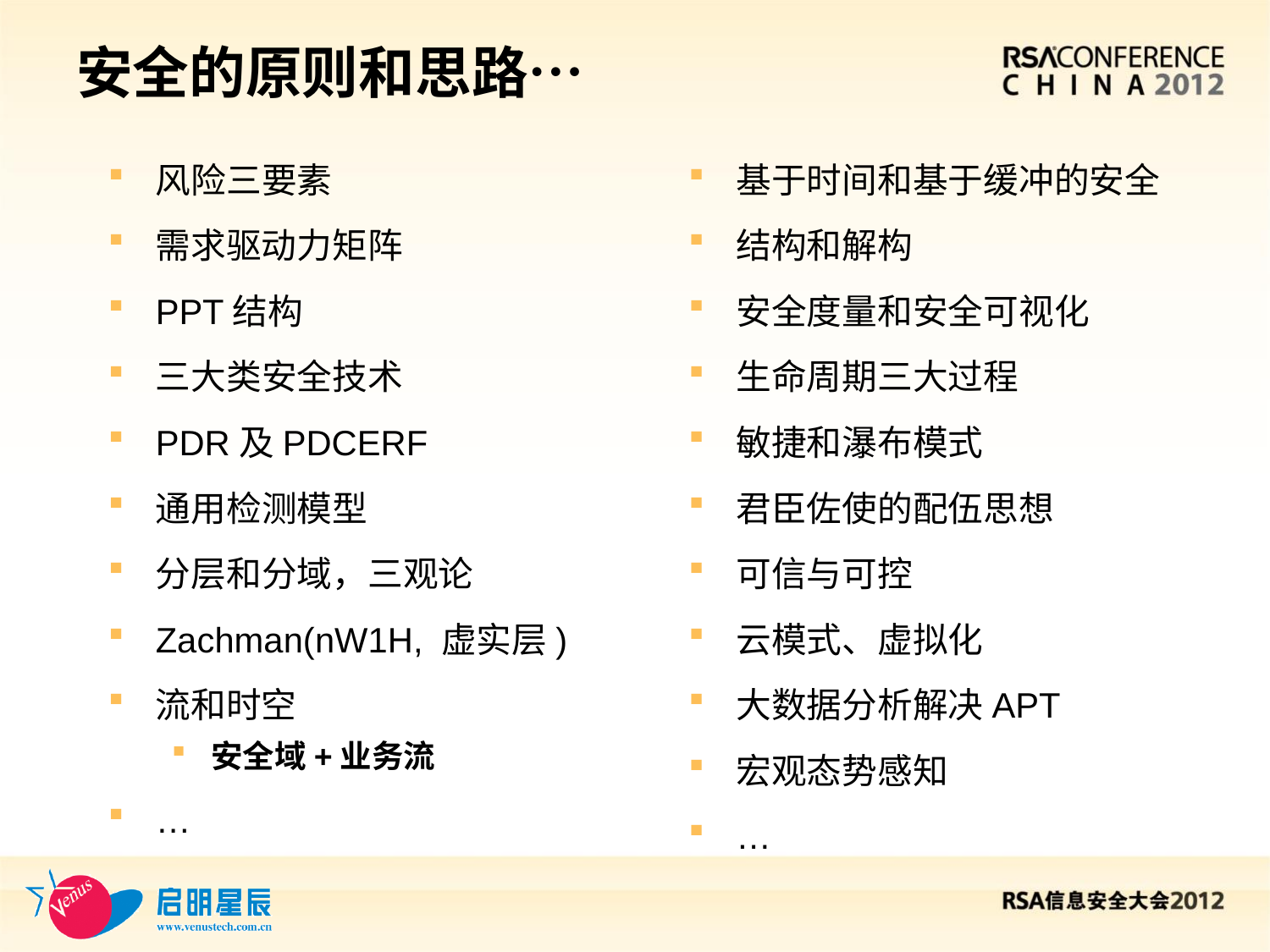

# 安全的原则和思路…
风险三要素
需求驱动力矩阵
PPT结构
三大类安全技术
PDR及PDCERF
通用检测模型
分层和分域，三观论
Zachman(nW1H, 虚实层)
流和时空
安全域+业务流
…
基于时间和基于缓冲的安全
结构和解构
安全度量和安全可视化
生命周期三大过程
敏捷和瀑布模式
君臣佐使的配伍思想
可信与可控
云模式、虚拟化
大数据分析解决APT
宏观态势感知
…